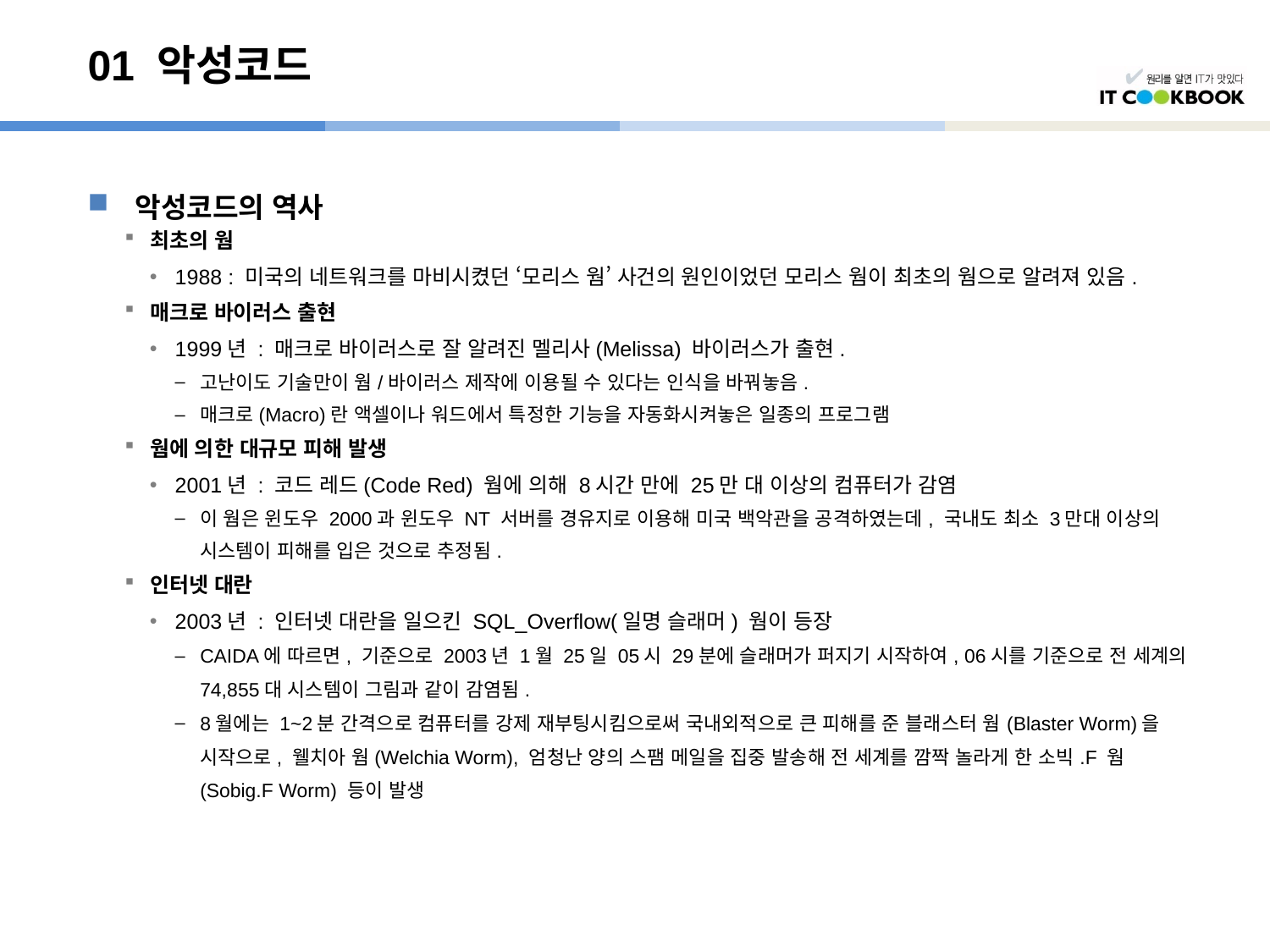

# 01 악성코드
악성코드의 역사
최초의 웜
1988 : 미국의 네트워크를 마비시켰던 ‘모리스 웜’ 사건의 원인이었던 모리스 웜이 최초의 웜으로 알려져 있음.
매크로 바이러스 출현
1999년 : 매크로 바이러스로 잘 알려진 멜리사(Melissa) 바이러스가 출현.
고난이도 기술만이 웜/바이러스 제작에 이용될 수 있다는 인식을 바꿔놓음.
매크로(Macro)란 액셀이나 워드에서 특정한 기능을 자동화시켜놓은 일종의 프로그램
웜에 의한 대규모 피해 발생
2001년 : 코드 레드(Code Red) 웜에 의해 8시간 만에 25만 대 이상의 컴퓨터가 감염
이 웜은 윈도우 2000과 윈도우 NT 서버를 경유지로 이용해 미국 백악관을 공격하였는데, 국내도 최소 3만대 이상의
	시스템이 피해를 입은 것으로 추정됨.
인터넷 대란
2003년 : 인터넷 대란을 일으킨 SQL_Overflow(일명 슬래머) 웜이 등장
CAIDA에 따르면, 기준으로 2003년 1월 25일 05시 29분에 슬래머가 퍼지기 시작하여, 06시를 기준으로 전 세계의
	74,855대 시스템이 그림과 같이 감염됨.
8월에는 1~2분 간격으로 컴퓨터를 강제 재부팅시킴으로써 국내외적으로 큰 피해를 준 블래스터 웜(Blaster Worm)을
	시작으로, 웰치아 웜(Welchia Worm), 엄청난 양의 스팸 메일을 집중 발송해 전 세계를 깜짝 놀라게 한 소빅.F 웜
	(Sobig.F Worm) 등이 발생